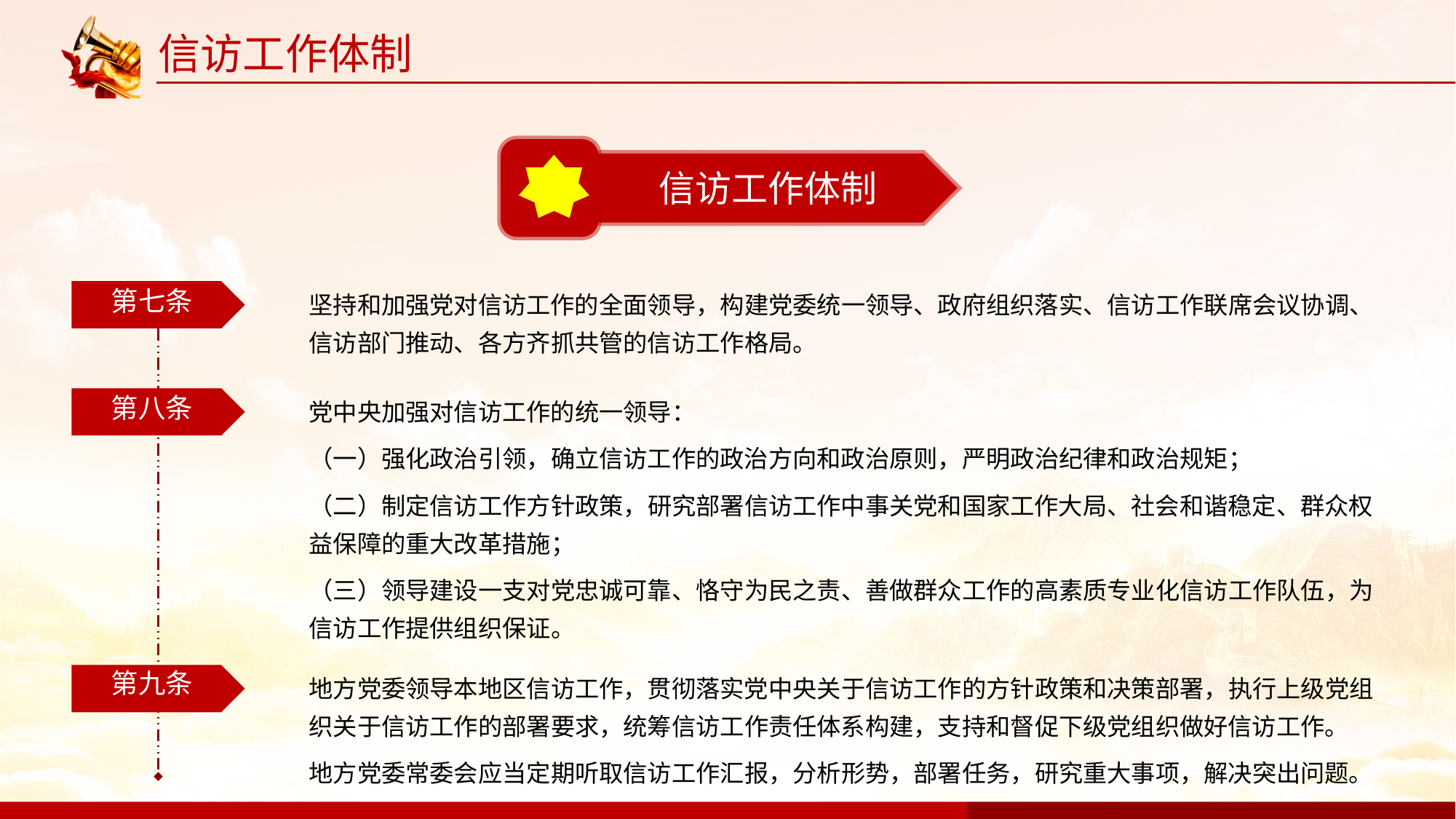

信访工作体制

信访工作体制
第七条

坚持和加强党对信访工作的全面领导，构建党委统一领导、政府组织落实、信访工作联席会议协调、信访部门推动、各方齐抓共管的信访工作格局。

第八条

党中央加强对信访工作的统一领导：
（一）强化政治引领，确立信访工作的政治方向和政治原则，严明政治纪律和政治规矩；
（二）制定信访工作方针政策，研究部署信访工作中事关党和国家工作大局、社会和谐稳定、群众权益保障的重大改革措施；
（三）领导建设一支对党忠诚可靠、恪守为民之责、善做群众工作的高素质专业化信访工作队伍，为信访工作提供组织保证。
第九条

地方党委领导本地区信访工作，贯彻落实党中央关于信访工作的方针政策和决策部署，执行上级党组织关于信访工作的部署要求，统筹信访工作责任体系构建，支持和督促下级党组织做好信访工作。
地方党委常委会应当定期听取信访工作汇报，分析形势，部署任务，研究重大事项，解决突出问题。